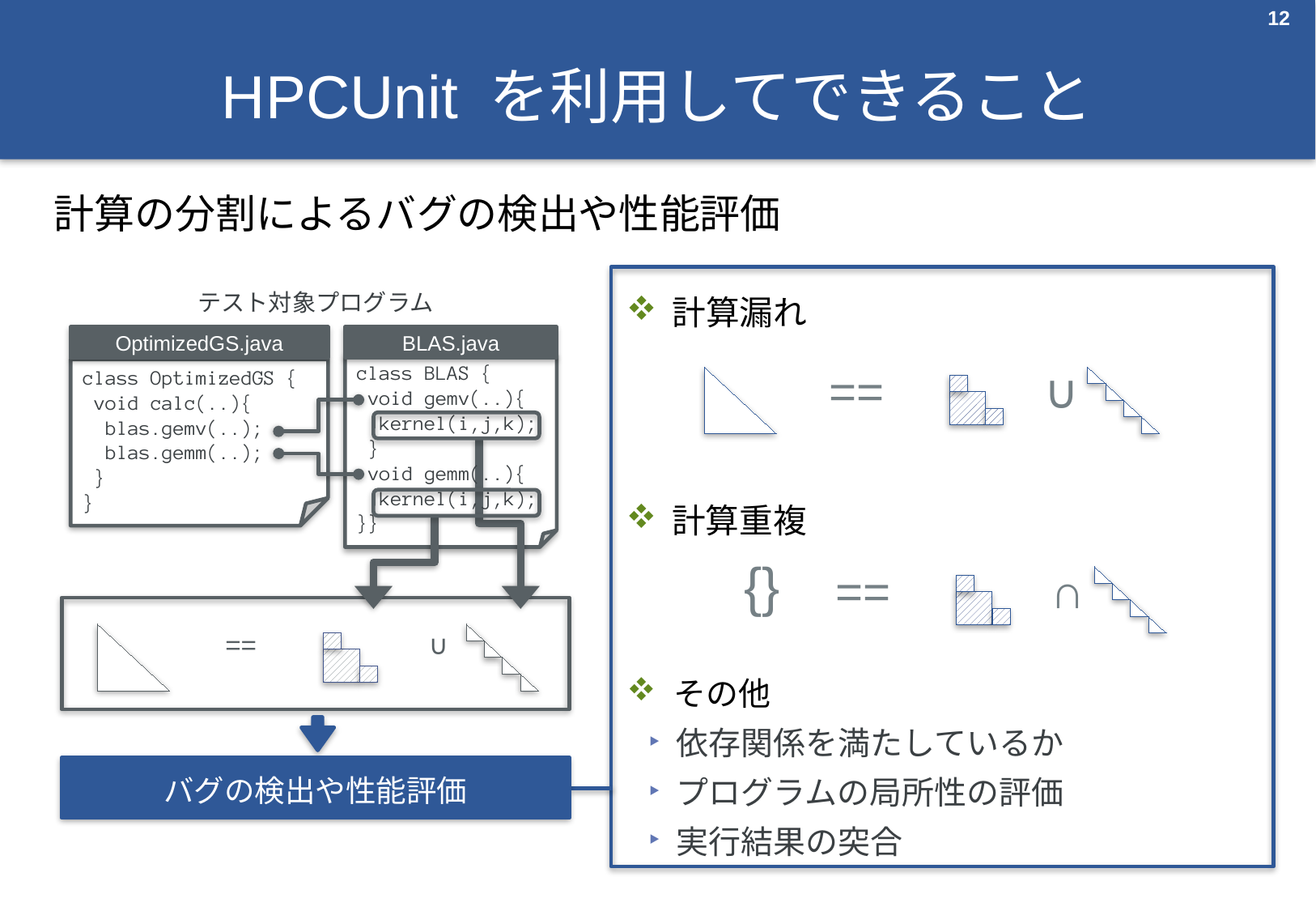

12
# HPCUnit を利用してできること
計算の分割によるバグの検出や性能評価

テスト対象プログラム
OptimizedGS.java

class OptimizedGS {
 void calc(..){
  blas.gemv(..);
  blas.gemm(..);
 }
}
BLAS.java

class BLAS {
 void gemv(..){
  kernel(i,j,k);
 }
 void gemm(..){
  kernel(i,j,k);
}}

==
∪

バグの検出や性能評価
計算漏れ
==
∪

計算重複
{}
==
∩

その他
依存関係を満たしているか
プログラムの局所性の評価
実行結果の突合